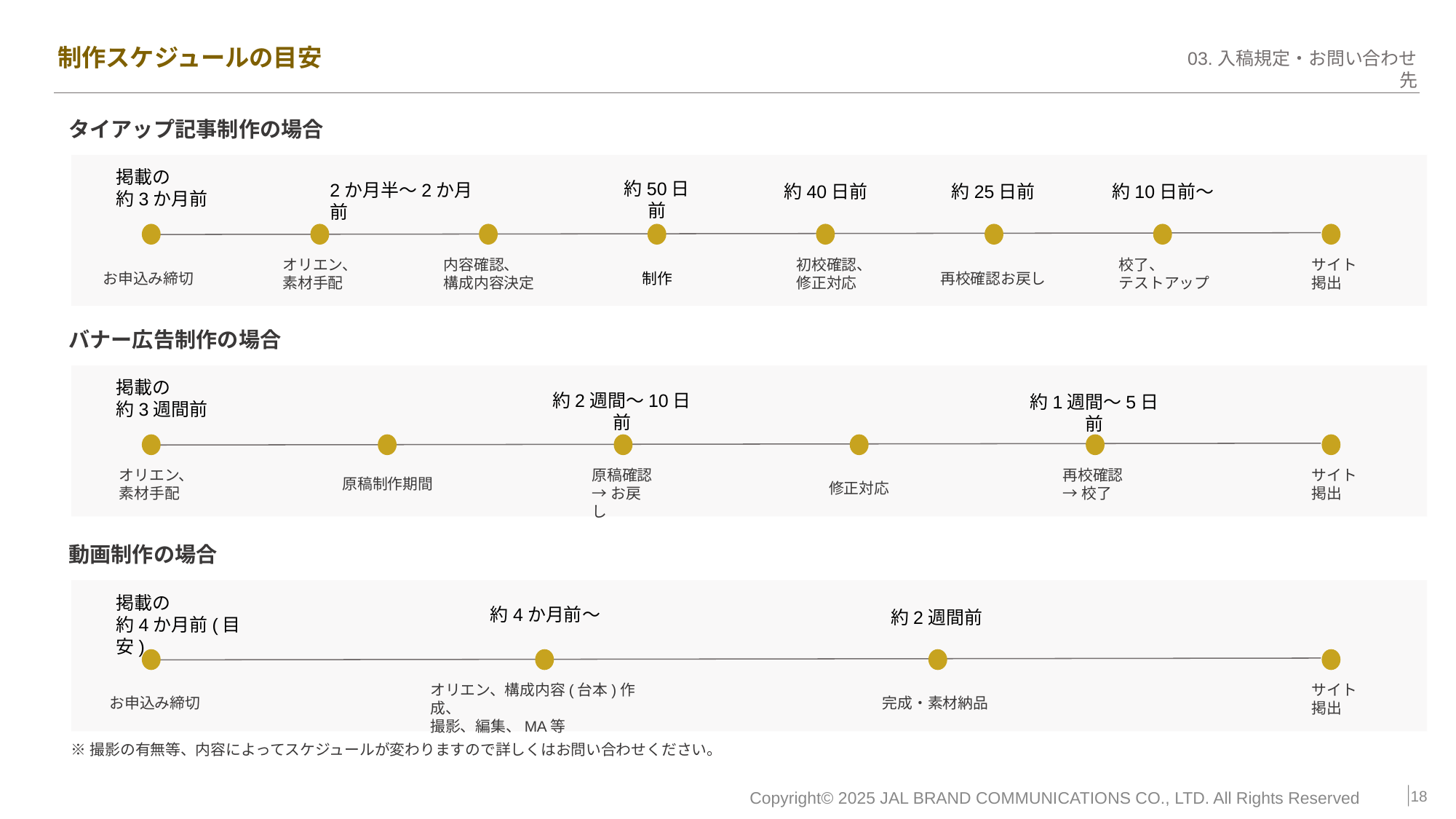

# 制作スケジュールの目安
タイアップ記事制作の場合

掲載の
約3か月前
約50日前
2か月半～2か月前
約40日前
約25日前
約10日前～

オリエン、
素材手配
内容確認、
構成内容決定
初校確認、
修正対応
校了、
テストアップ
サイト
掲出
お申込み締切
制作
再校確認お戻し

バナー広告制作の場合

掲載の
約3週間前
約2週間～10日前
約1週間～5日前

オリエン、
素材手配
原稿確認
→お戻し
再校確認
→校了
サイト
掲出
修正対応
原稿制作期間

動画制作の場合

掲載の
約4か月前(目安)
約4か月前～
約2週間前

オリエン、構成内容(台本)作成、
撮影、編集、MA等
サイト
掲出
お申込み締切
完成・素材納品
※撮影の有無等、内容によってスケジュールが変わりますので詳しくはお問い合わせください。
18
Copyright© 2025 JAL BRAND COMMUNICATIONS CO., LTD. All Rights Reserved　　｜